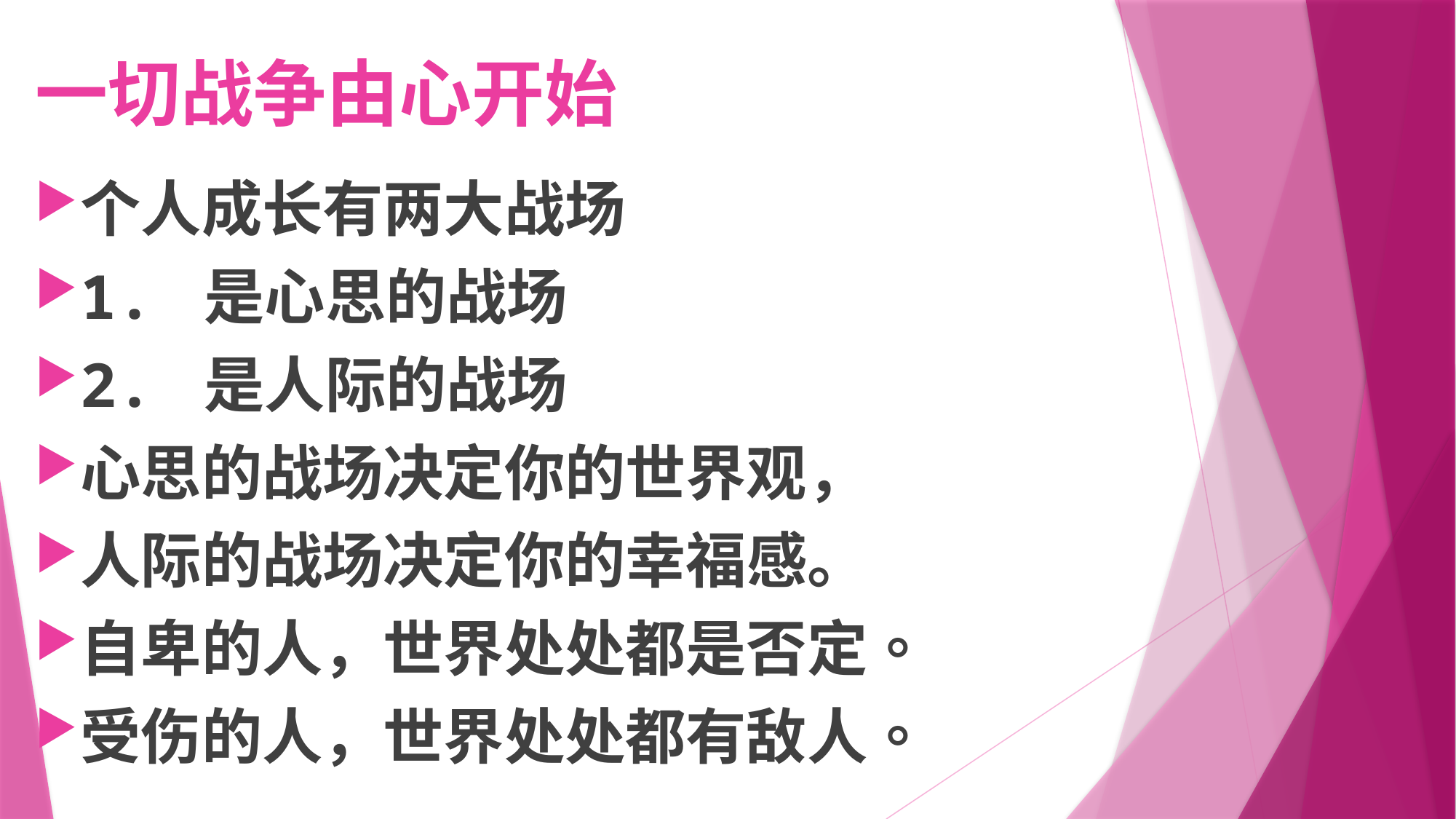

# 一切战争由心开始
个人成长有两大战场
1. 是心思的战场
2. 是人际的战场
心思的战场决定你的世界观，
人际的战场决定你的幸福感。
自卑的人，世界处处都是否定。
受伤的人，世界处处都有敌人。